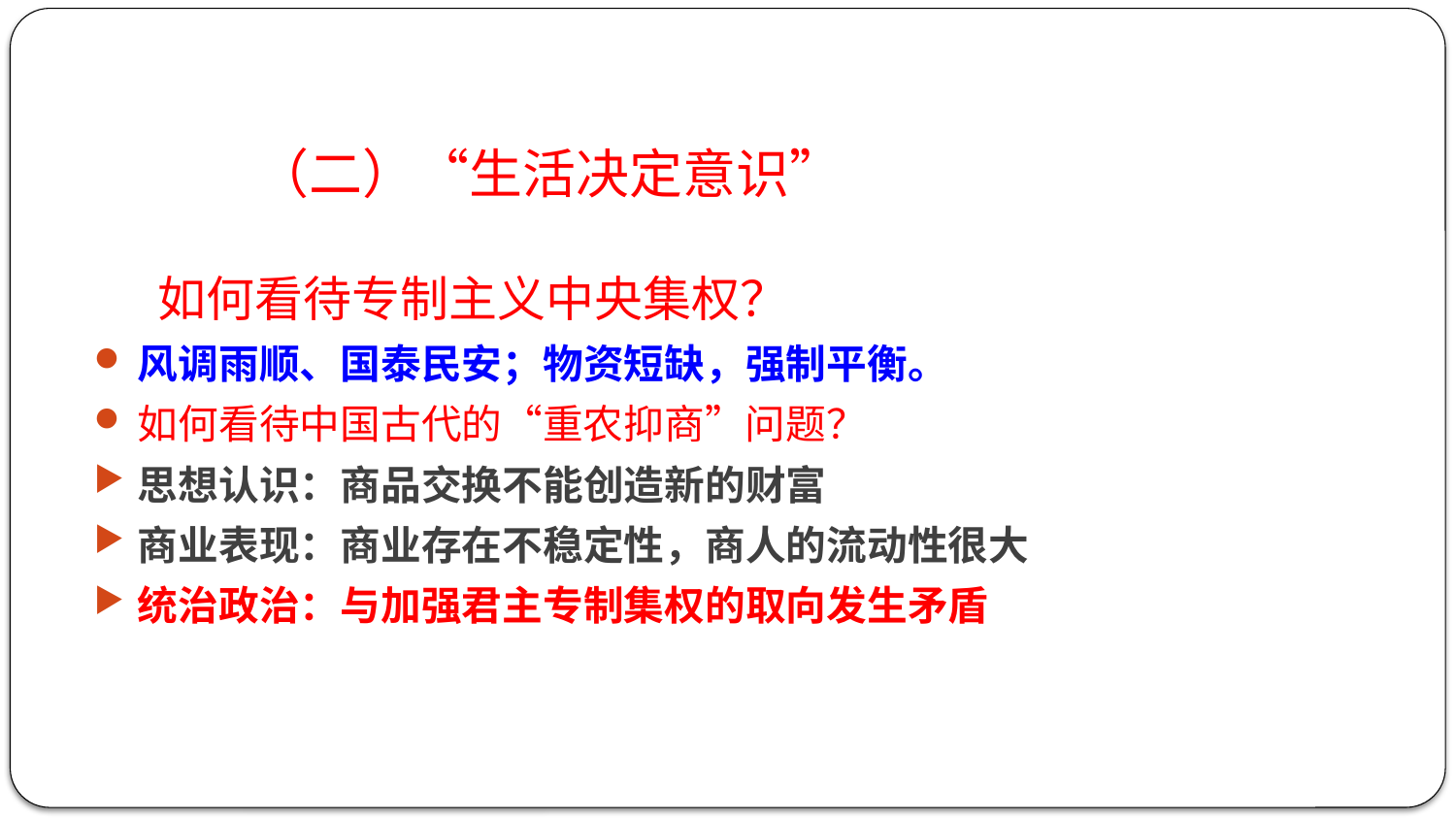

（二）“生活决定意识”
      如何看待专制主义中央集权？
风调雨顺、国泰民安；物资短缺，强制平衡。
如何看待中国古代的“重农抑商”问题？
思想认识：商品交换不能创造新的财富
商业表现：商业存在不稳定性，商人的流动性很大
统治政治：与加强君主专制集权的取向发生矛盾